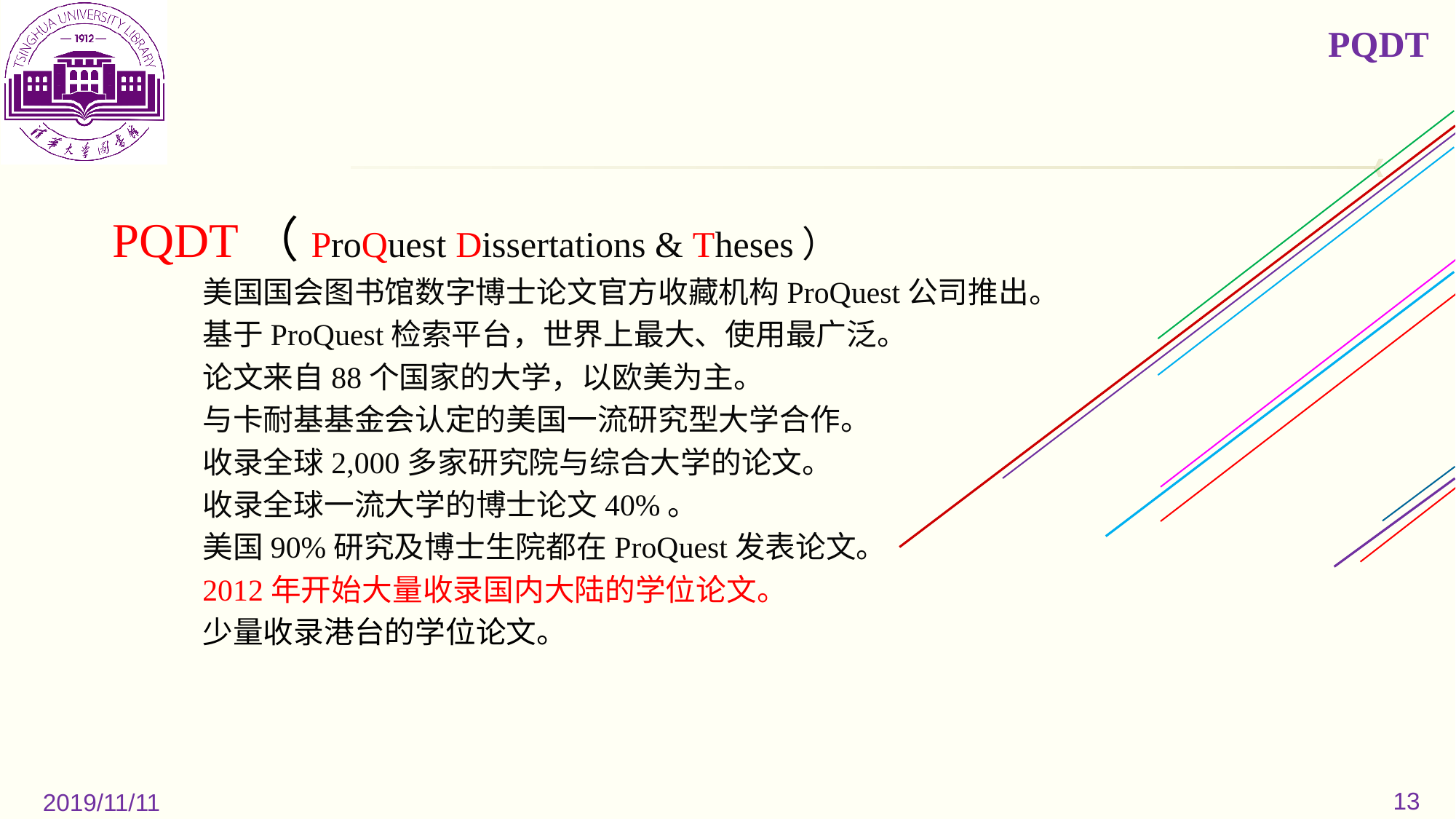

PQDT
PQDT（ProQuest Dissertations & Theses）
美国国会图书馆数字博士论文官方收藏机构ProQuest公司推出。
基于ProQuest检索平台，世界上最大、使用最广泛。
论文来自88个国家的大学，以欧美为主。
与卡耐基基金会认定的美国一流研究型大学合作。
收录全球2,000多家研究院与综合大学的论文。
收录全球一流大学的博士论文40%。
美国90%研究及博士生院都在ProQuest发表论文。
2012年开始大量收录国内大陆的学位论文。
少量收录港台的学位论文。
13
2019/11/11